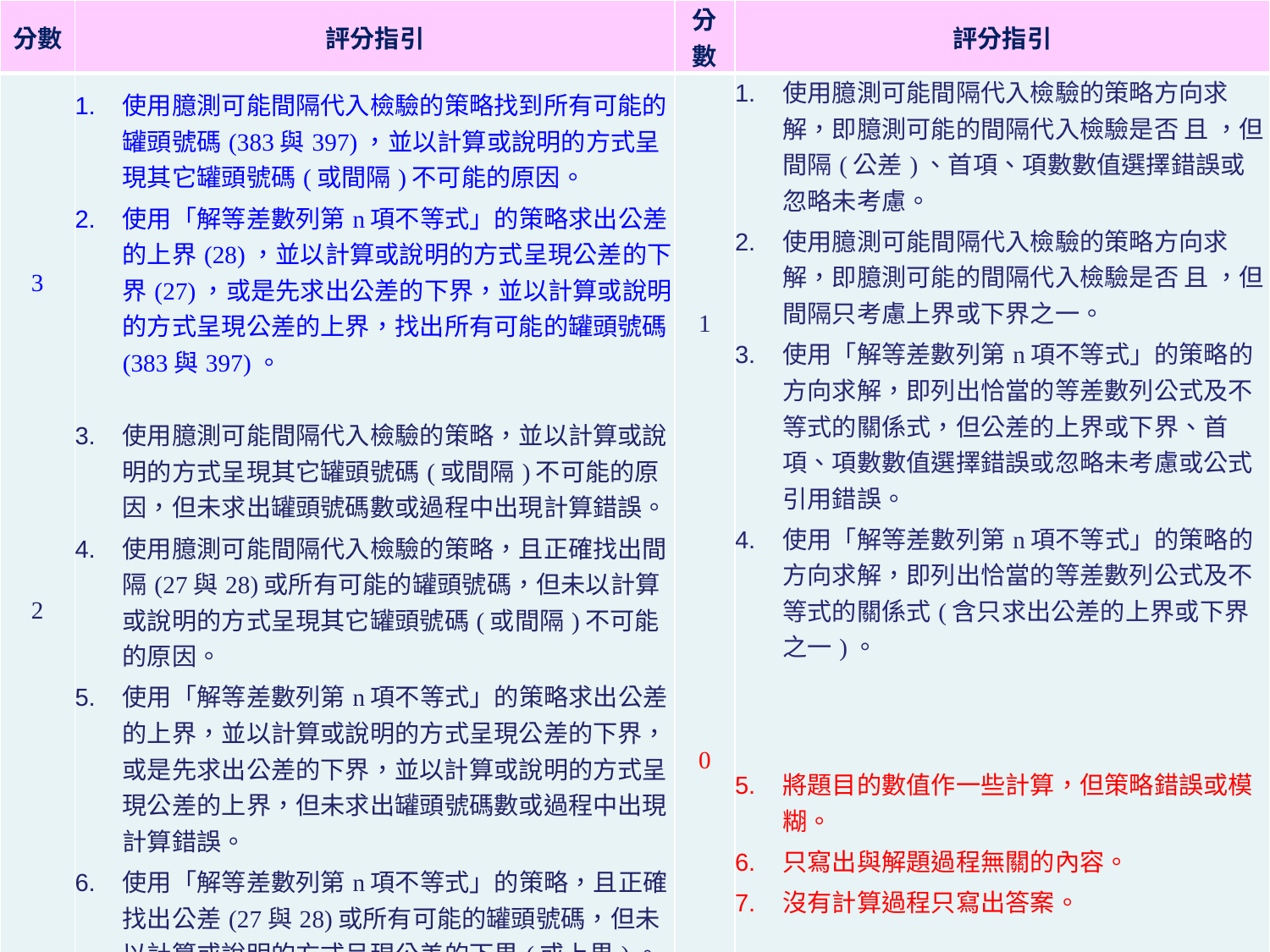

| 分數 | 評分指引 | 分數 | 評分指引 |
| --- | --- | --- | --- |
| 3 2 | 使用臆測可能間隔代入檢驗的策略找到所有可能的罐頭號碼(383與397)，並以計算或說明的方式呈現其它罐頭號碼(或間隔)不可能的原因。 使用「解等差數列第n項不等式」的策略求出公差的上界(28)，並以計算或說明的方式呈現公差的下界(27)，或是先求出公差的下界，並以計算或說明的方式呈現公差的上界，找出所有可能的罐頭號碼(383與397)。 使用臆測可能間隔代入檢驗的策略，並以計算或說明的方式呈現其它罐頭號碼(或間隔)不可能的原因，但未求出罐頭號碼數或過程中出現計算錯誤。 使用臆測可能間隔代入檢驗的策略，且正確找出間隔(27與28)或所有可能的罐頭號碼，但未以計算或說明的方式呈現其它罐頭號碼(或間隔)不可能的原因。 使用「解等差數列第n項不等式」的策略求出公差的上界，並以計算或說明的方式呈現公差的下界，或是先求出公差的下界，並以計算或說明的方式呈現公差的上界，但未求出罐頭號碼數或過程中出現計算錯誤。 使用「解等差數列第n項不等式」的策略，且正確找出公差(27與28)或所有可能的罐頭號碼，但未以計算或說明的方式呈現公差的下界(或上界)。 | 1 0 | 使用臆測可能間隔代入檢驗的策略方向求解，即臆測可能的間隔代入檢驗是否 且 ，但間隔(公差)、首項、項數數值選擇錯誤或忽略未考慮。 使用臆測可能間隔代入檢驗的策略方向求解，即臆測可能的間隔代入檢驗是否 且 ，但間隔只考慮上界或下界之一。 使用「解等差數列第n項不等式」的策略的方向求解，即列出恰當的等差數列公式及不等式的關係式，但公差的上界或下界、首項、項數數值選擇錯誤或忽略未考慮或公式引用錯誤。 使用「解等差數列第n項不等式」的策略的方向求解，即列出恰當的等差數列公式及不等式的關係式(含只求出公差的上界或下界之一)。 將題目的數值作一些計算，但策略錯誤或模糊。 只寫出與解題過程無關的內容。 沒有計算過程只寫出答案。 |
         罐頭工廠生產了400個罐頭並排成一列，由左至右分別標記號碼1~400。檢驗員從中抽出罐頭檢驗，首先抽出5號罐頭，之後向右走，並以某固定的間隔陸續抽出罐頭。若此檢驗員抽出15個罐頭後，無法再依此方式抽出第16個，則最後一個被抽出的罐頭號碼為何？請寫出所有可能的答案與計算過程。